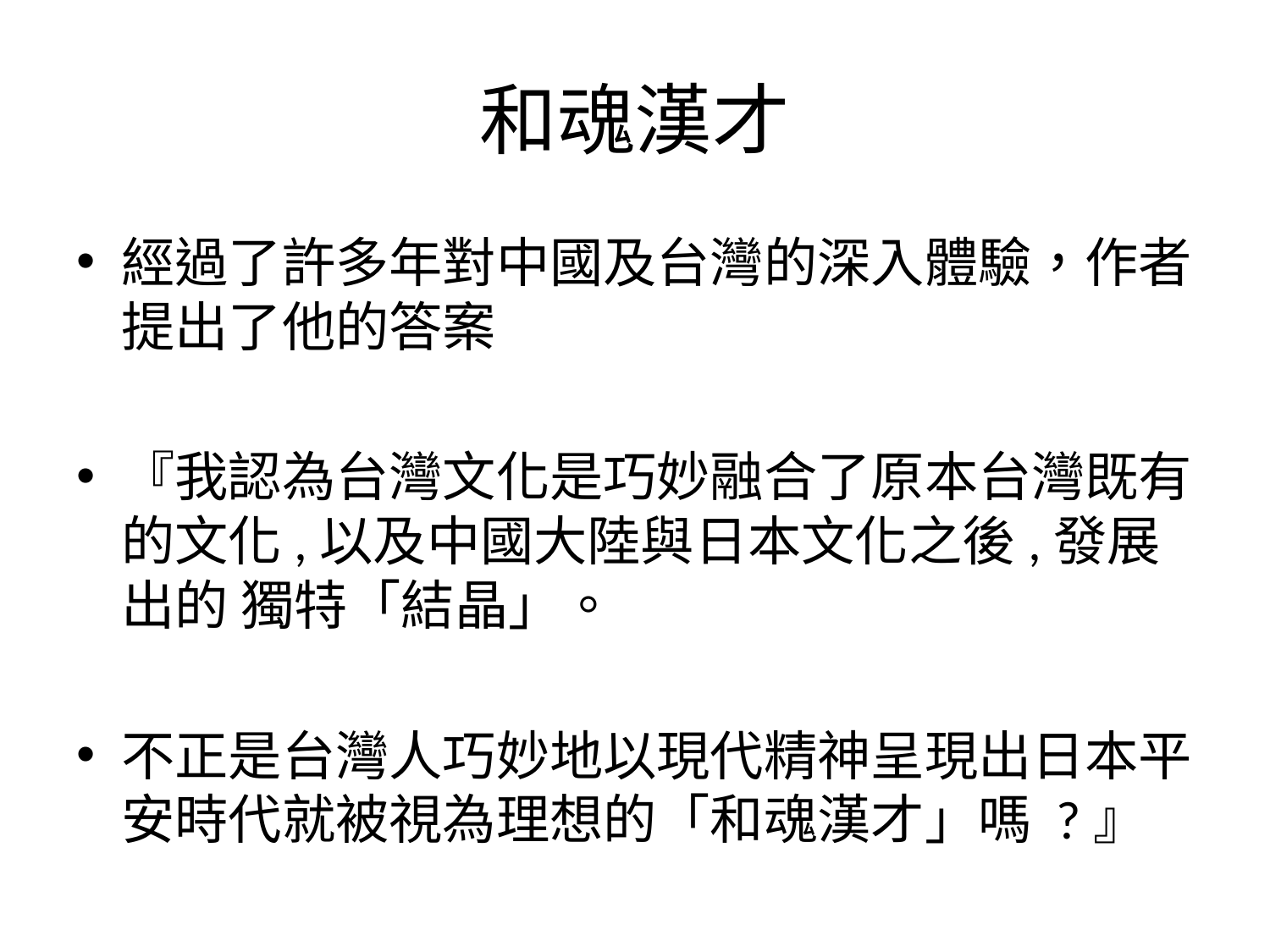

# 和魂漢才
經過了許多年對中國及台灣的深入體驗，作者提出了他的答案

『我認為台灣文化是巧妙融合了原本台灣既有的文化,以及中國大陸與日本文化之後,發展出的 獨特「結晶」。

不正是台灣人巧妙地以現代精神呈現出日本平安時代就被視為理想的「和魂漢才」嗎 ?』